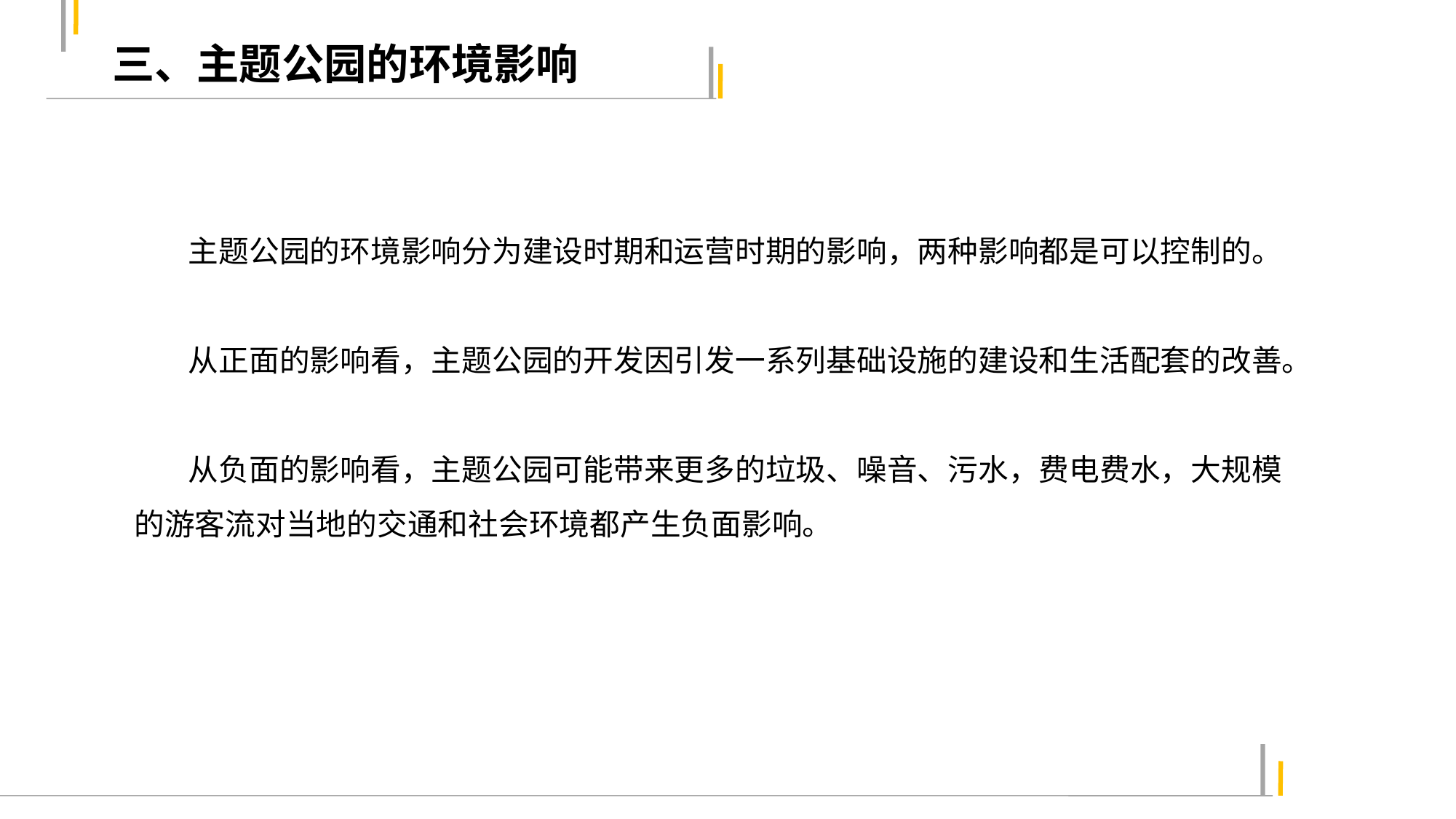

三、主题公园的环境影响

       主题公园的环境影响分为建设时期和运营时期的影响，两种影响都是可以控制的。

       从正面的影响看，主题公园的开发因引发一系列基础设施的建设和生活配套的改善。

       从负面的影响看，主题公园可能带来更多的垃圾、噪音、污水，费电费水，大规模的游客流对当地的交通和社会环境都产生负面影响。